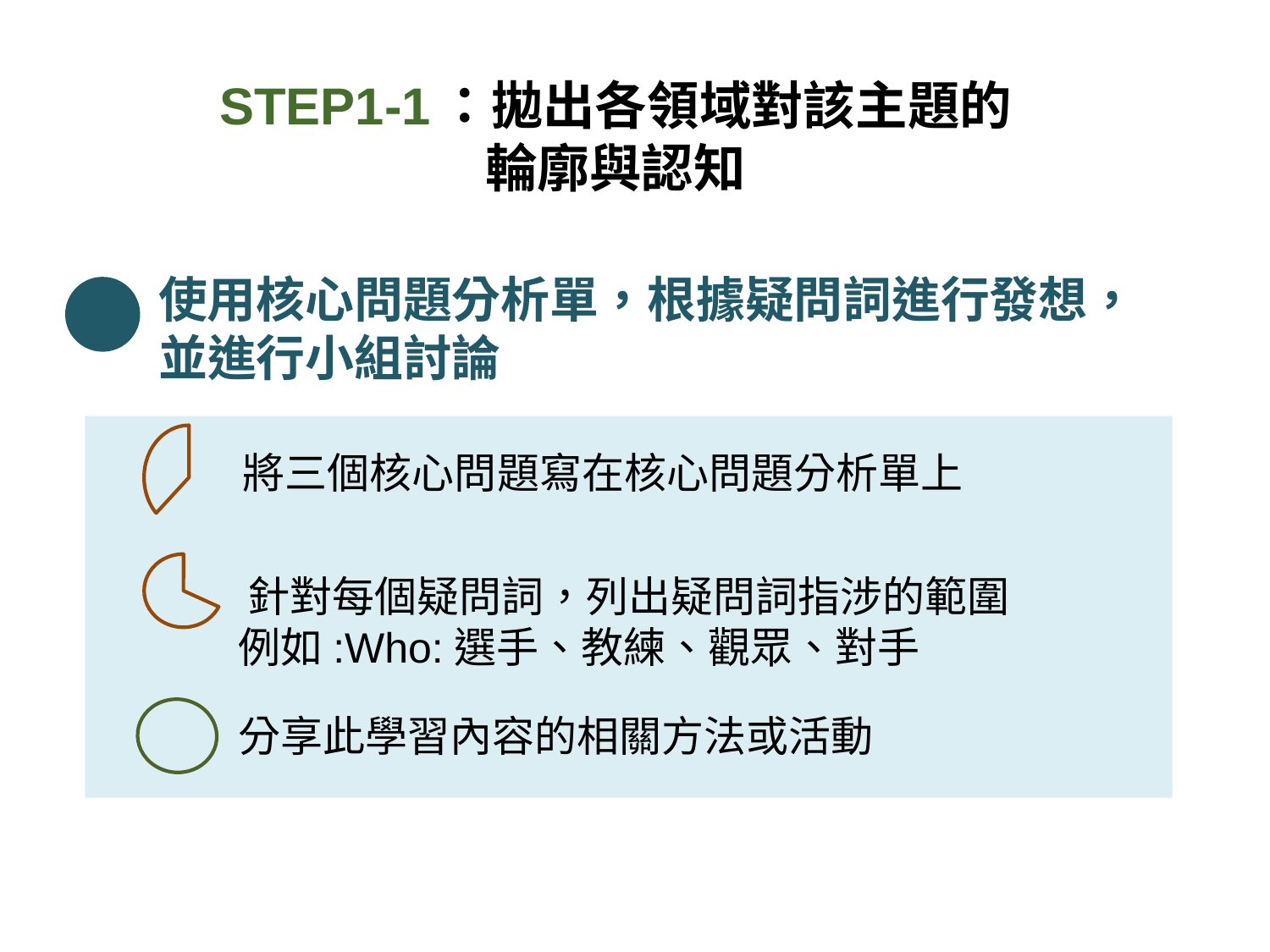

# STEP1-1：拋出各領域對該主題的 輪廓與認知
使用核心問題分析單，根據疑問詞進行發想，並進行小組討論

   將三個核心問題寫在核心問題分析單上

   針對每個疑問詞，列出疑問詞指涉的範圍
  例如:Who:選手、教練、觀眾、對手

分享此學習內容的相關方法或活動